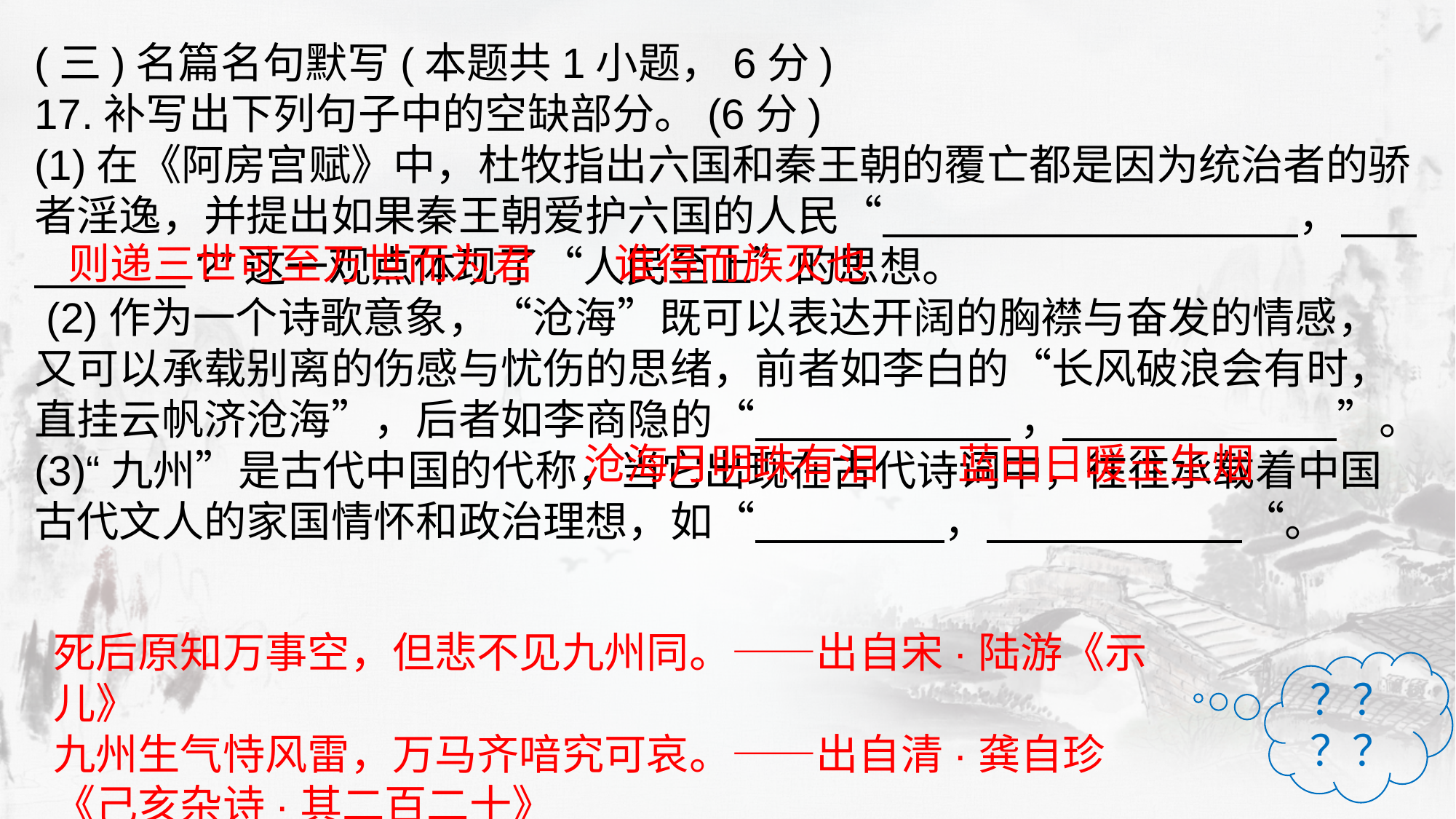

(三)名篇名句默写(本题共1小题，6分)
17.补写出下列句子中的空缺部分。(6分)
(1)在《阿房宫赋》中，杜牧指出六国和秦王朝的覆亡都是因为统治者的骄者淫逸，并提出如果秦王朝爱护六国的人民“                                            ，                         ?”这一观点体现了“人民至上”的思想。
 (2)作为一个诗歌意象，“沧海”既可以表达开阔的胸襟与奋发的情感，又可以承载别离的伤感与忧伤的思绪，前者如李白的“长风破浪会有时，直挂云帆济沧海”，后者如李商隐的“                            ，                             ”。
(3)“九州”是古代中国的代称，当它出现在古代诗词中，往往承载着中国古代文人的家国情怀和政治理想，如“                    ，                           “。
则递三世可至万世而为君
谁得而族灭也
沧海月明珠有泪
蓝田日暖玉生烟
死后原知万事空，但悲不见九州同。——出自宋·陆游《示儿》
九州生气恃风雷，万马齐喑究可哀。——出自清·龚自珍《己亥杂诗·其二百二十》
？？？？